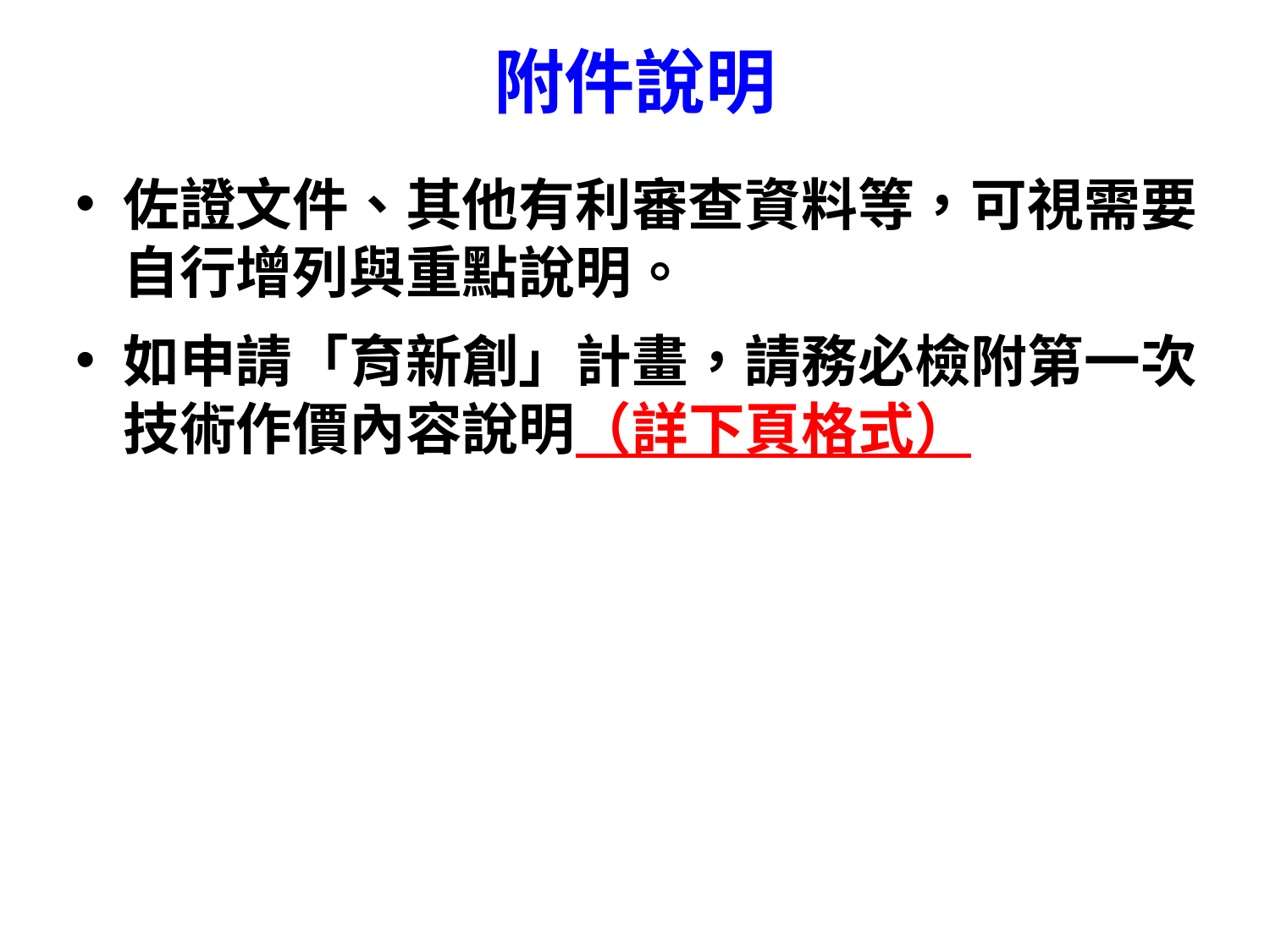

# 附件說明
佐證文件、其他有利審查資料等，可視需要自行增列與重點說明。
如申請「育新創」計畫，請務必檢附第一次技術作價內容說明（詳下頁格式）